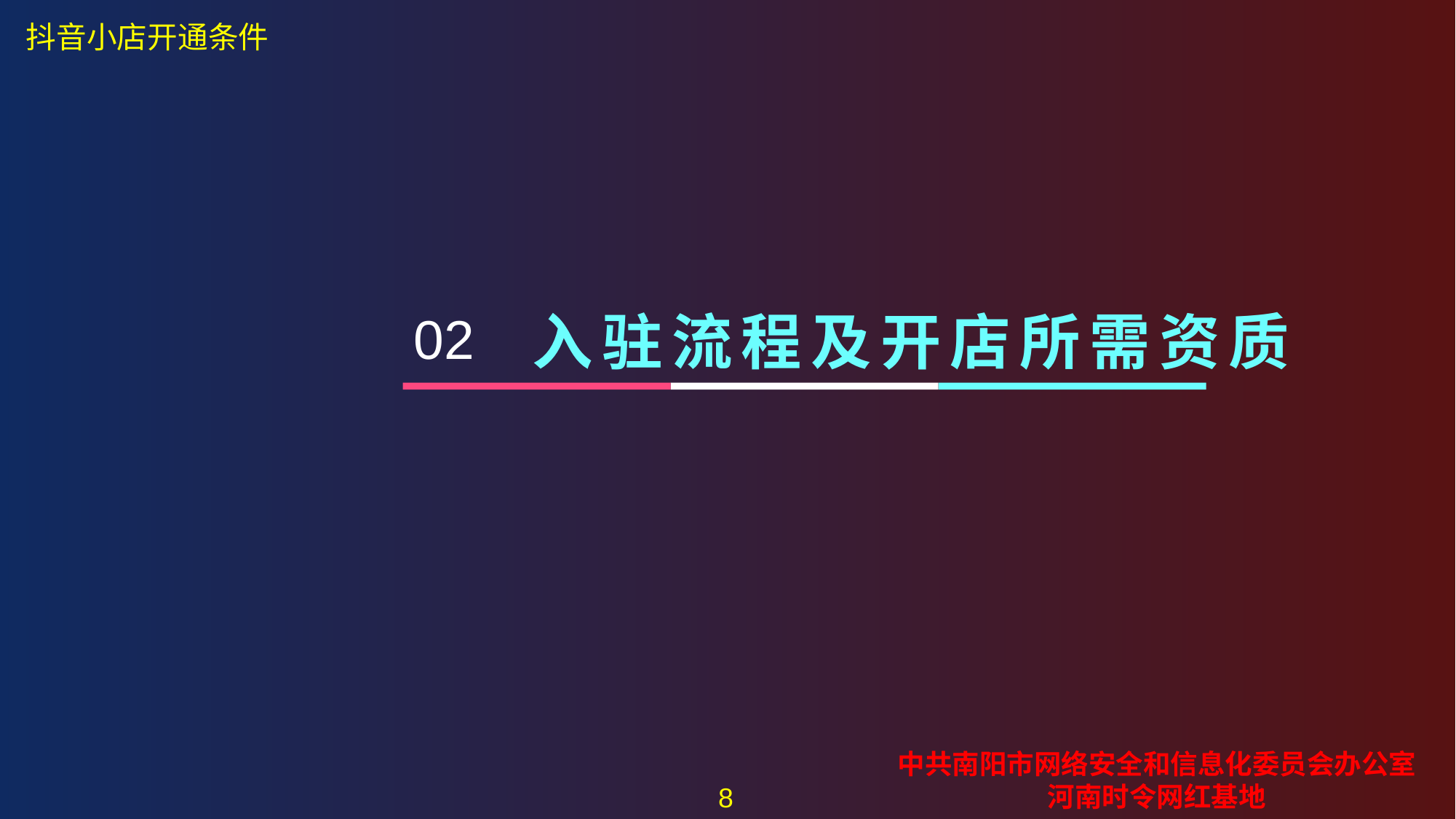

抖音小店开通条件
02
入驻流程及开店所需资质

中共南阳市网络安全和信息化委员会办公室
河南时令网红基地
8